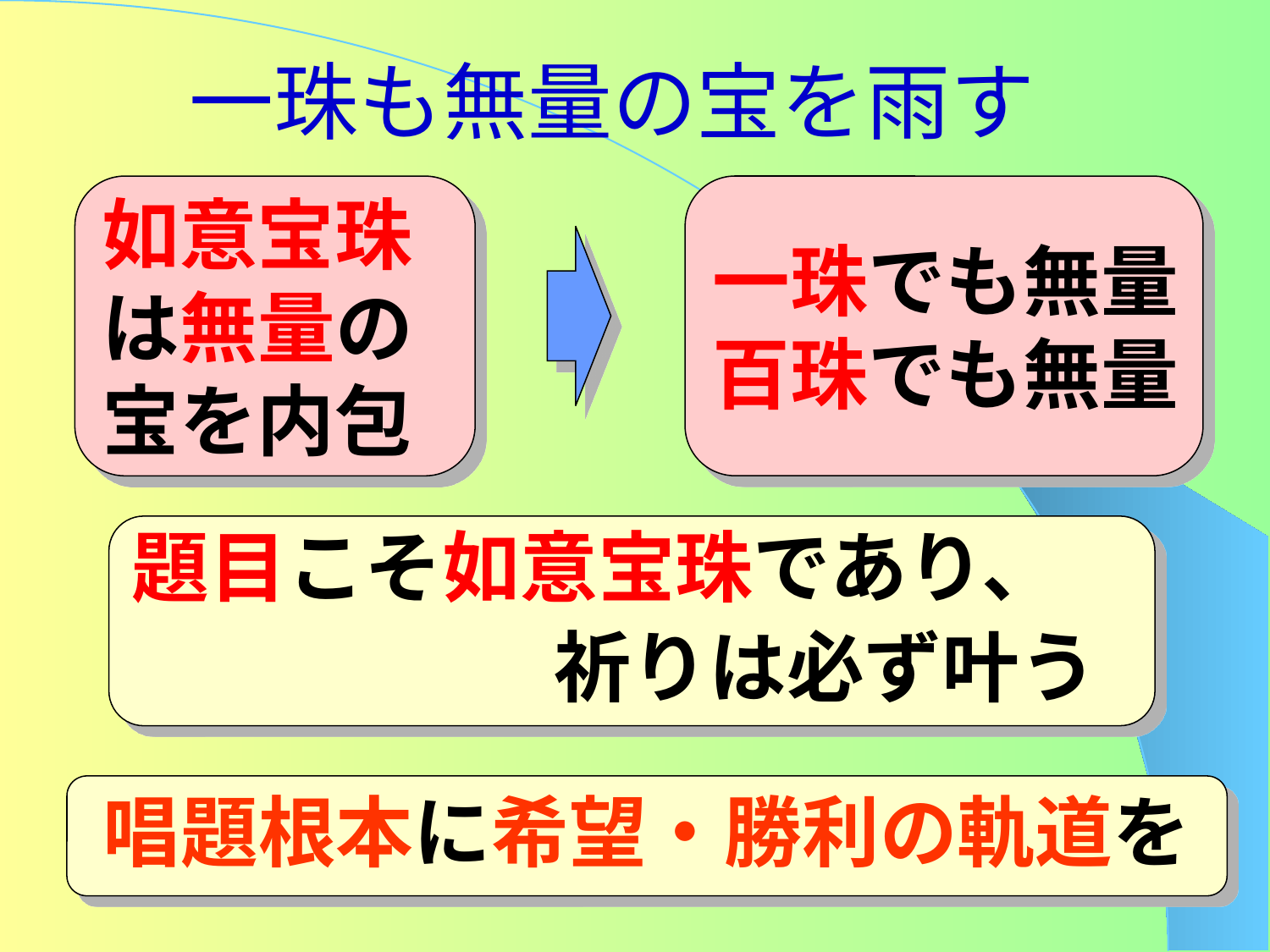

# 一珠も無量の宝を雨す
一珠でも無量
百珠でも無量
如意宝珠
は無量の
宝を内包

題目こそ如意宝珠であり、
　　　　　祈りは必ず叶う
唱題根本に希望・勝利の軌道を